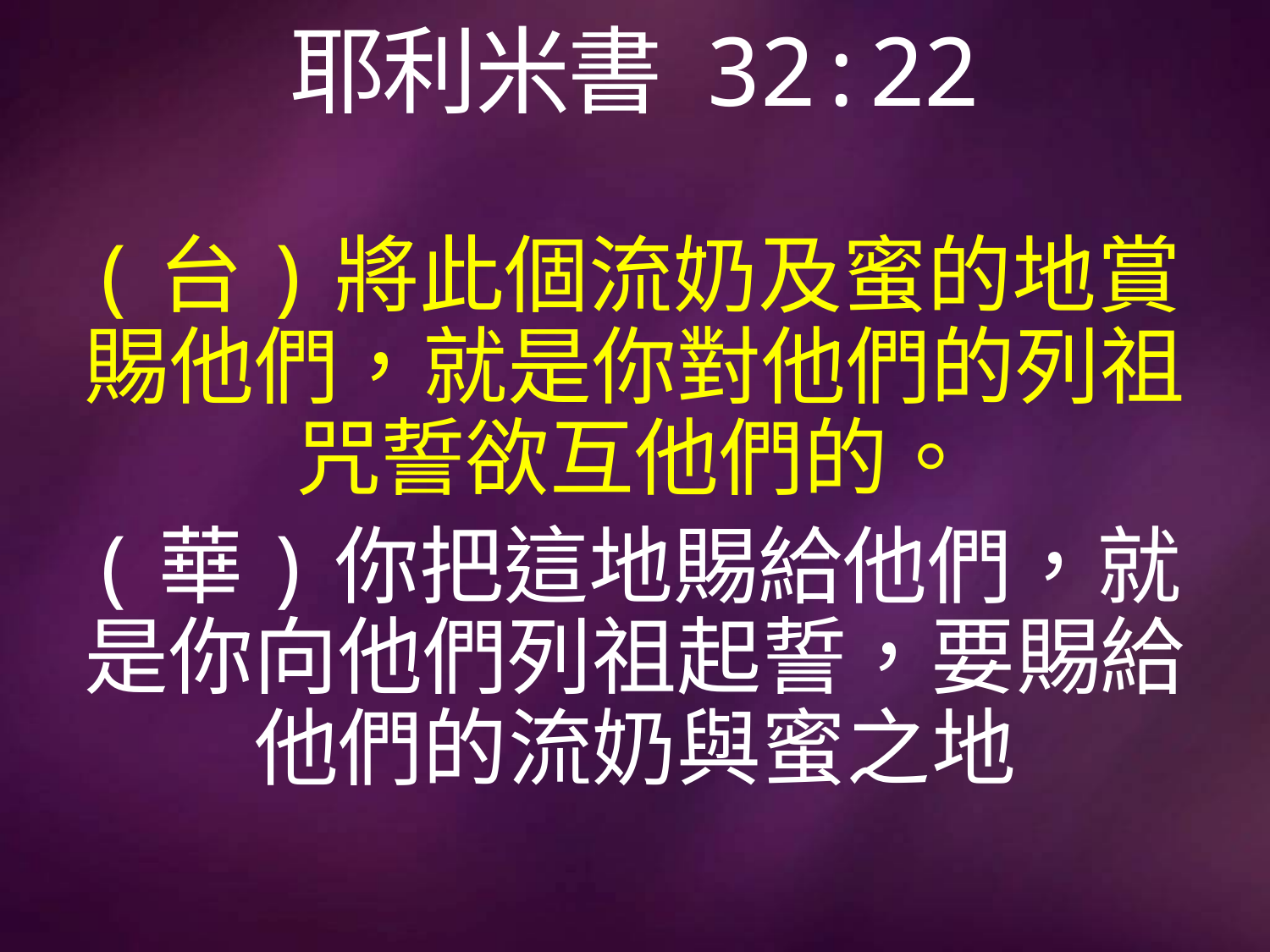

# 耶利米書 32:22
(台)將此個流奶及蜜的地賞賜他們，就是你對他們的列祖咒誓欲互他們的。
(華)你把這地賜給他們，就是你向他們列祖起誓，要賜給他們的流奶與蜜之地